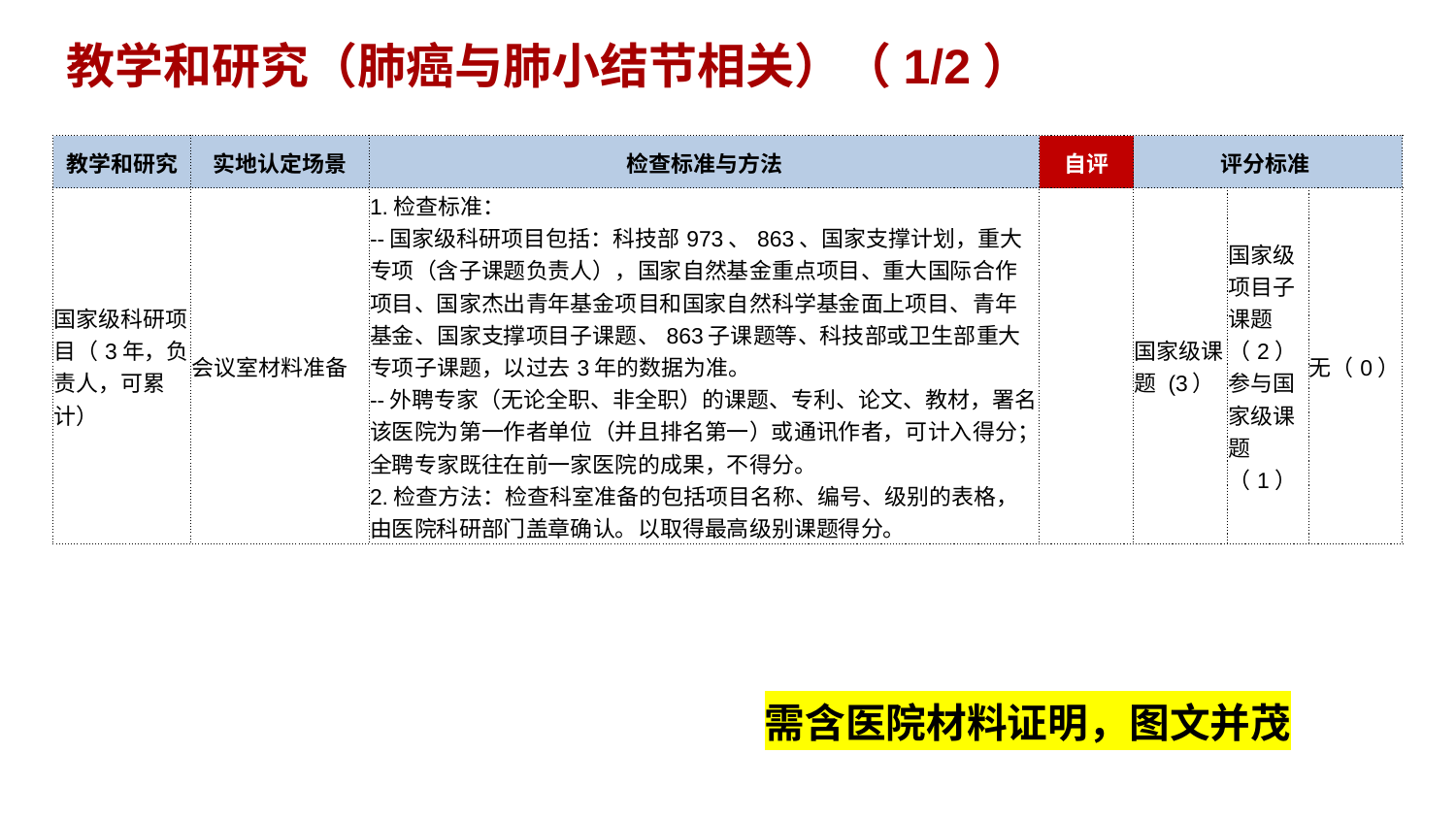

教学和研究（肺癌与肺小结节相关）（1/2）

| 教学和研究 | 实地认定场景 | 检查标准与方法 | 自评 | 评分标准 |  |  |
| --- | --- | --- | --- | --- | --- | --- |
| 国家级科研项目（3年，负责人，可累计） | 会议室材料准备 | 1.检查标准： --国家级科研项目包括：科技部973、863、国家支撑计划，重大专项（含子课题负责人），国家自然基金重点项目、重大国际合作项目、国家杰出青年基金项目和国家自然科学基金面上项目、青年基金、国家支撑项目子课题、863子课题等、科技部或卫生部重大专项子课题，以过去3年的数据为准。 --外聘专家（无论全职、非全职）的课题、专利、论文、教材，署名该医院为第一作者单位（并且排名第一）或通讯作者，可计入得分；全聘专家既往在前一家医院的成果，不得分。 2.检查方法：检查科室准备的包括项目名称、编号、级别的表格，由医院科研部门盖章确认。以取得最高级别课题得分。 |  | 国家级课题 (3） | 国家级项目子课题（2） 参与国家级课题（1） | 无（0） |
需含医院材料证明，图文并茂
71